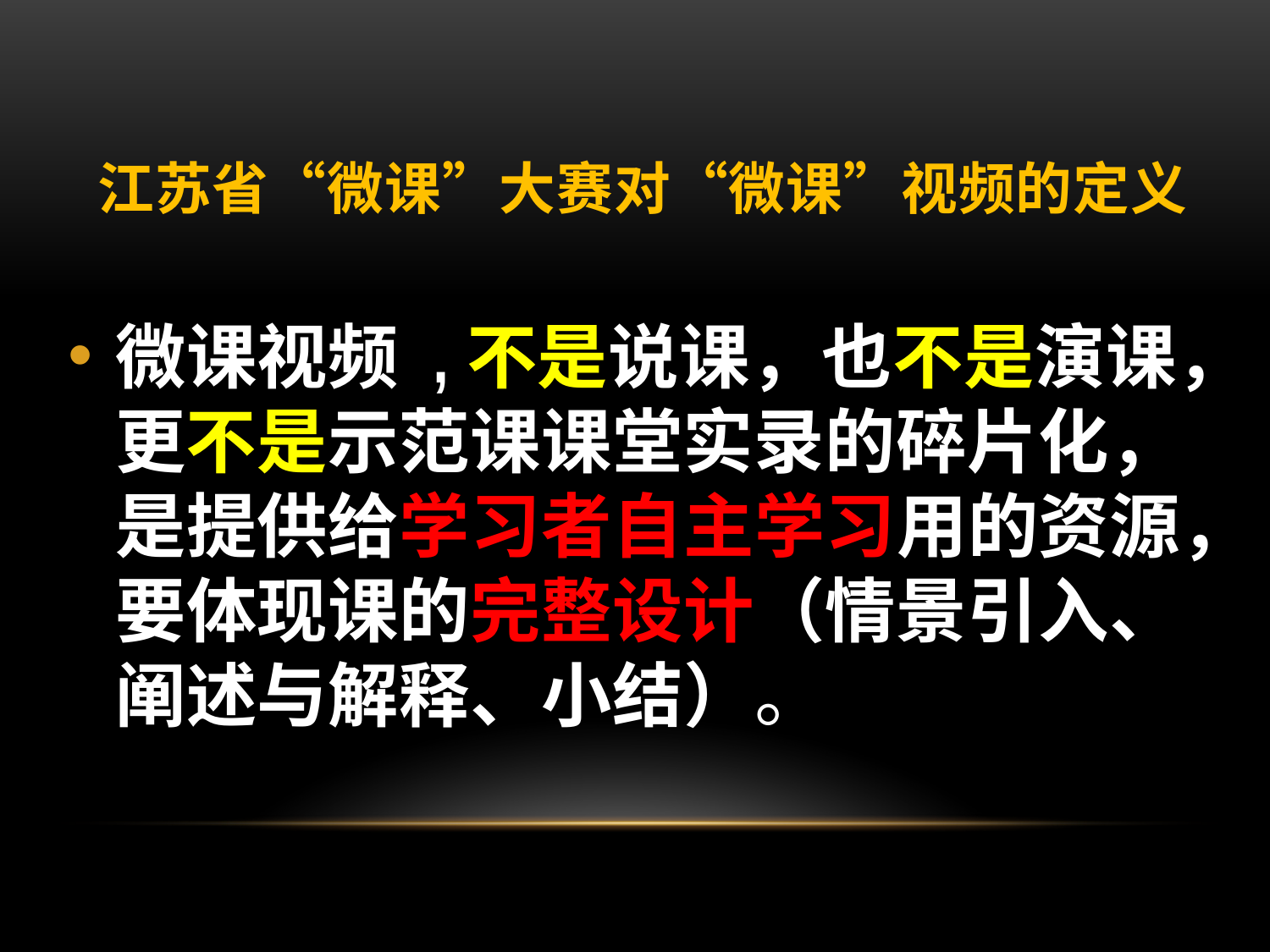

# 江苏省“微课”大赛对“微课”视频的定义
微课视频 ,不是说课，也不是演课，更不是示范课课堂实录的碎片化，是提供给学习者自主学习用的资源，要体现课的完整设计（情景引入、阐述与解释、小结）。